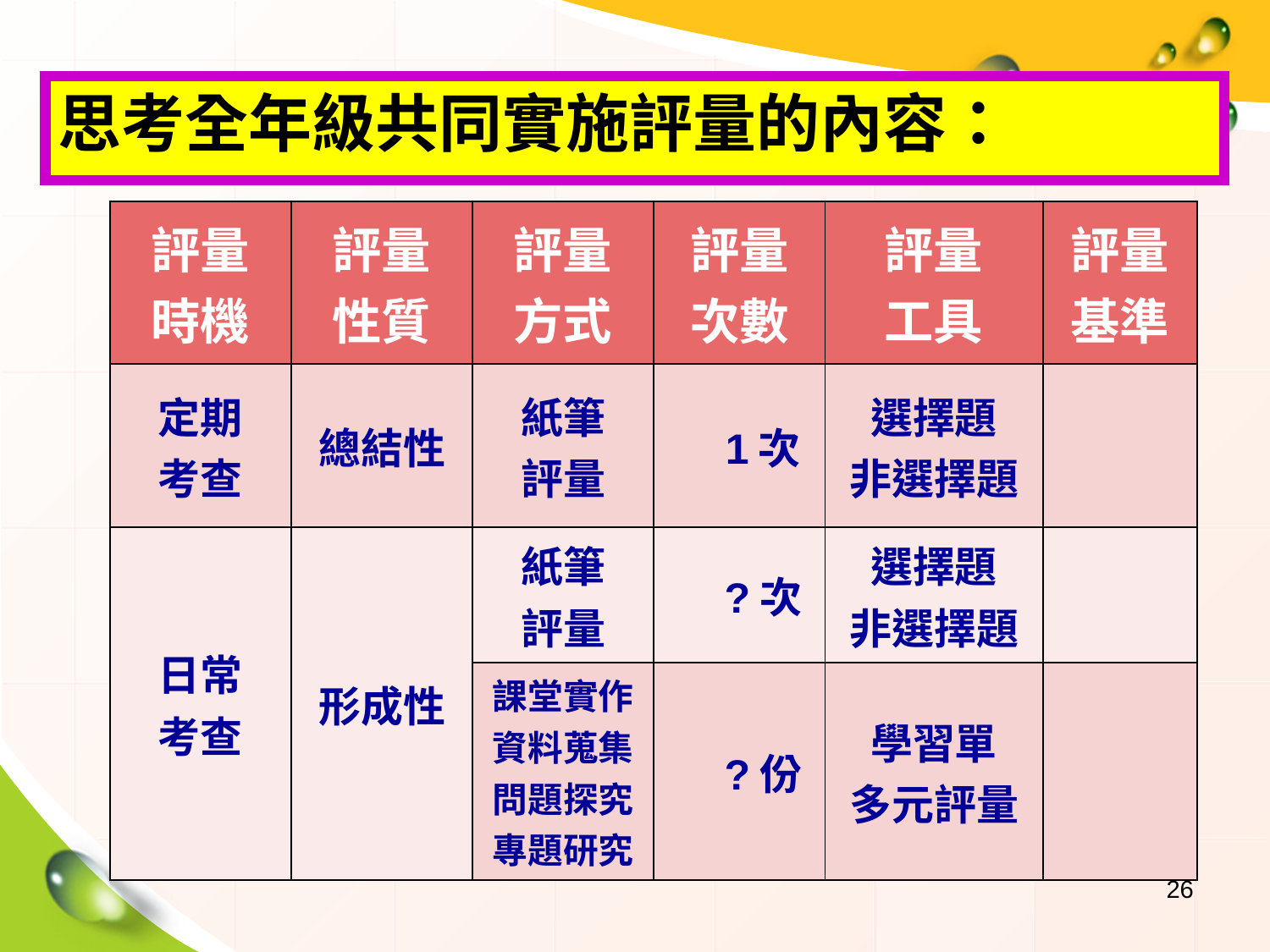

思考全年級共同實施評量的內容：
| 評量 時機 | 評量 性質 | 評量 方式 | 評量次數 | 評量 工具 | 評量基準 |
| --- | --- | --- | --- | --- | --- |
| 定期 考查 | 總結性 | 紙筆 評量 | 1次 | 選擇題 非選擇題 |  |
| 日常 考查 | 形成性 | 紙筆 評量 | ?次 | 選擇題 非選擇題 |  |
|  |  | 課堂實作 資料蒐集 問題探究 專題研究 | ?份 | 學習單 多元評量 |  |
26